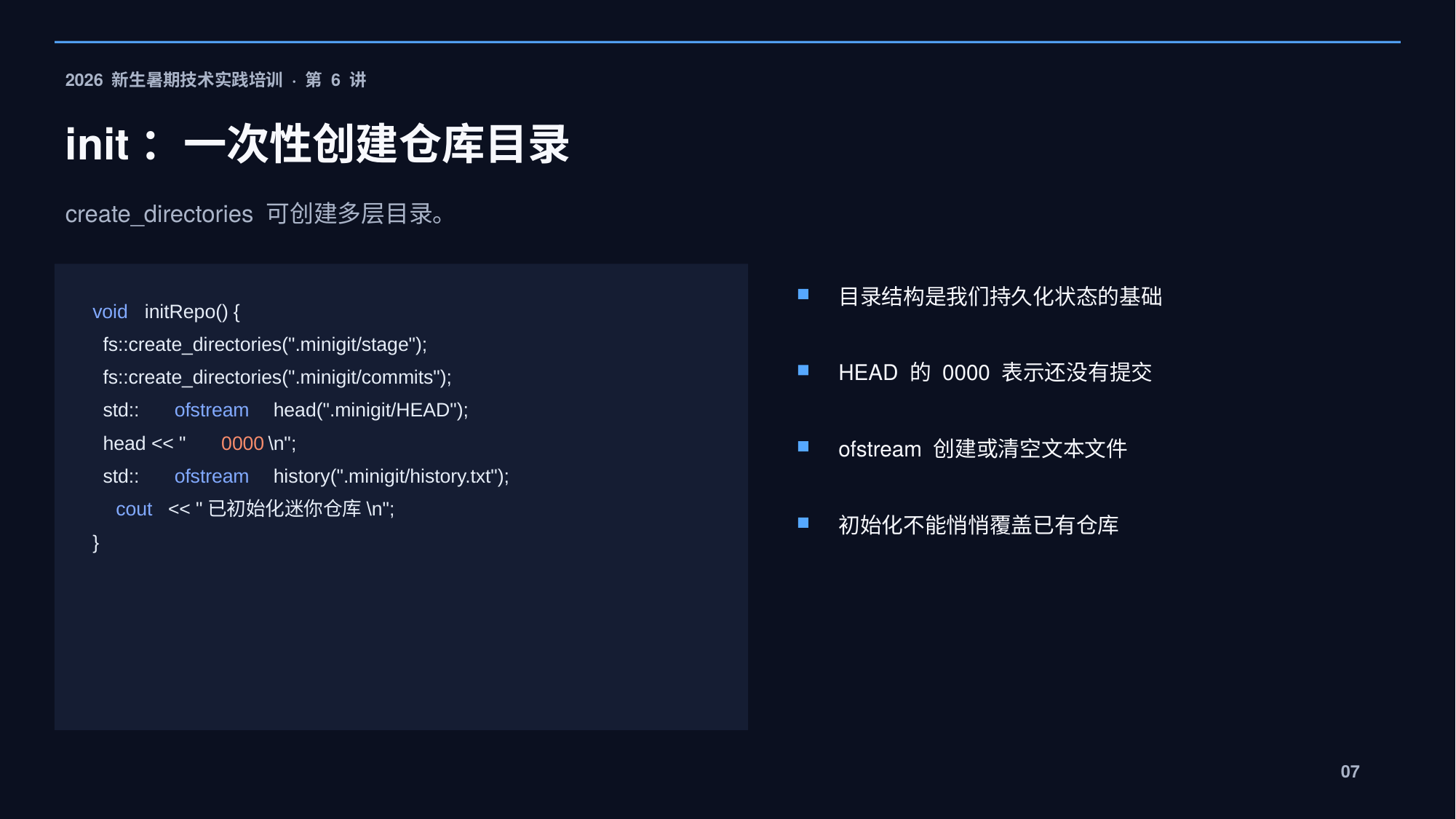

2026 新生暑期技术实践培训 · 第 6 讲
init：一次性创建仓库目录
create_directories 可创建多层目录。

目录结构是我们持久化状态的基础

void
 initRepo() {
  fs::create_directories(".minigit/stage");
HEAD 的 0000 表示还没有提交
  fs::create_directories(".minigit/commits");

  std::
ofstream
 head(".minigit/HEAD");
  head << "
0000
\n";
ofstream 创建或清空文本文件

  std::
ofstream
 history(".minigit/history.txt");

cout
 << "已初始化迷你仓库\n";
初始化不能悄悄覆盖已有仓库

}
07